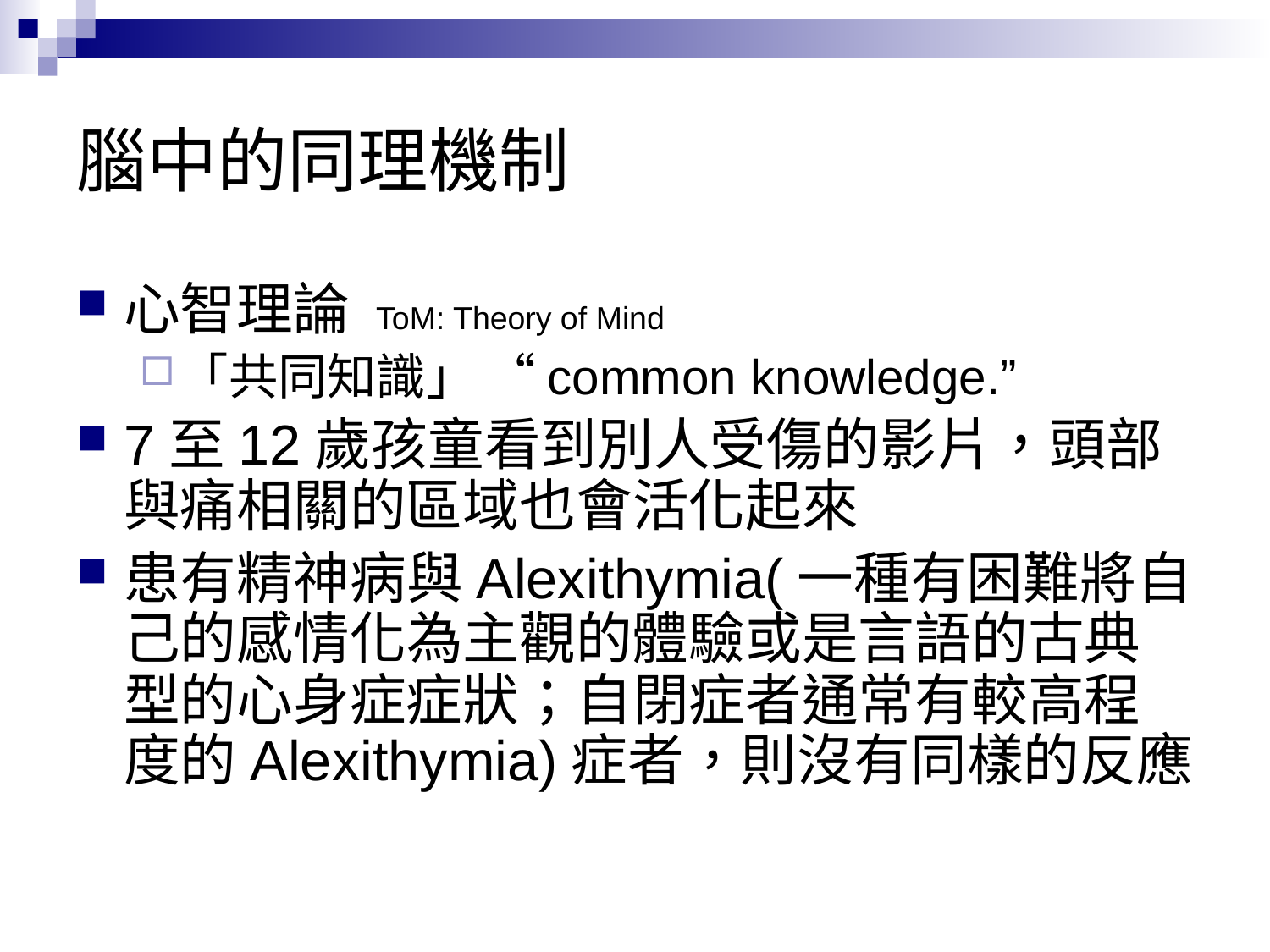

# 腦中的同理機制
心智理論 ToM: Theory of Mind
「共同知識」 “common knowledge.”
7至12歲孩童看到別人受傷的影片，頭部與痛相關的區域也會活化起來
患有精神病與Alexithymia(一種有困難將自己的感情化為主觀的體驗或是言語的古典型的心身症症狀；自閉症者通常有較高程度的Alexithymia)症者，則沒有同樣的反應